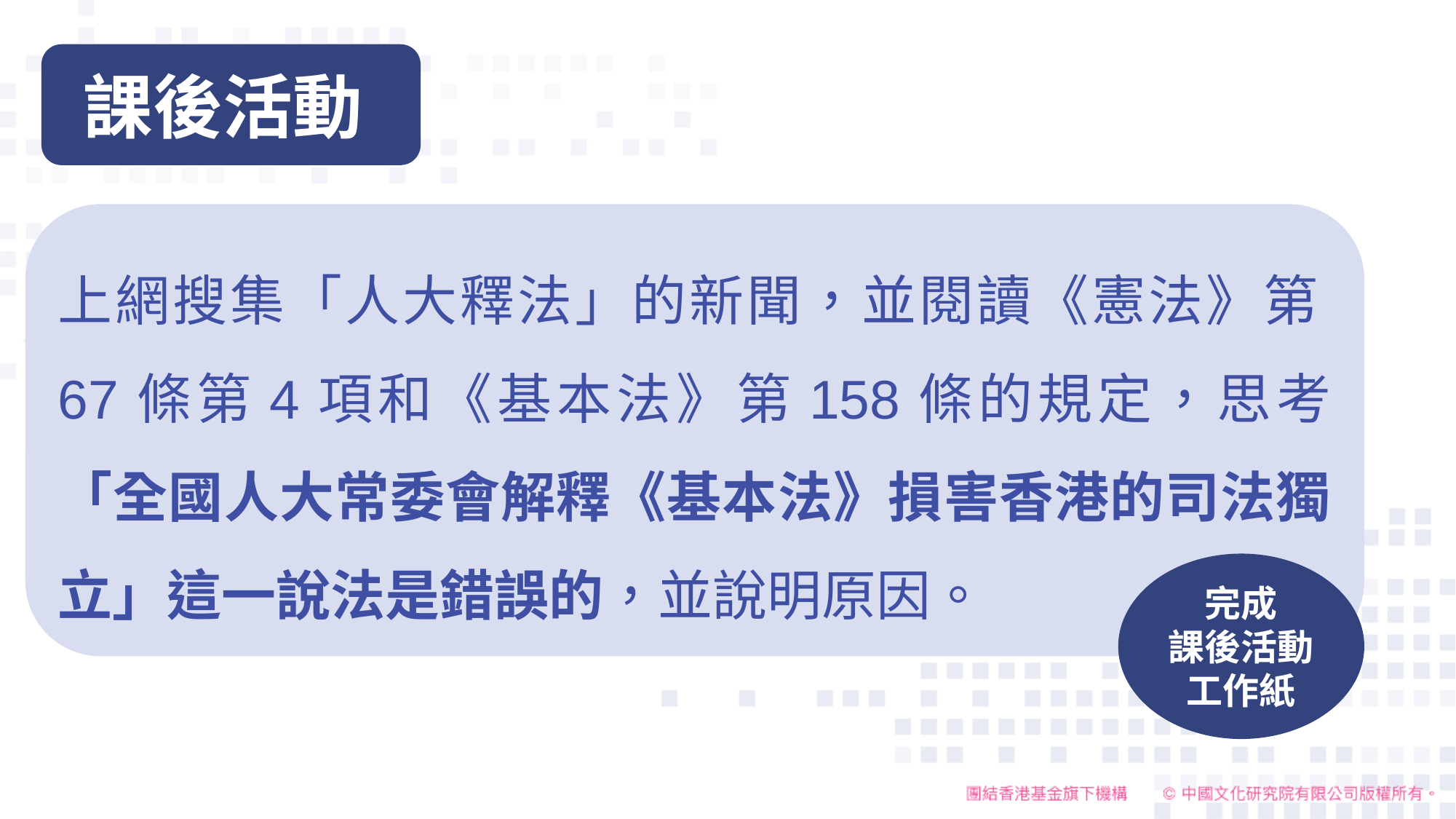

課後活動
上網搜集「人大釋法」的新聞，並閱讀《憲法》第67條第4項和《基本法》第158條的規定，思考「全國人大常委會解釋《基本法》損害香港的司法獨立」這一說法是錯誤的，並說明原因。
完成
課後活動工作紙